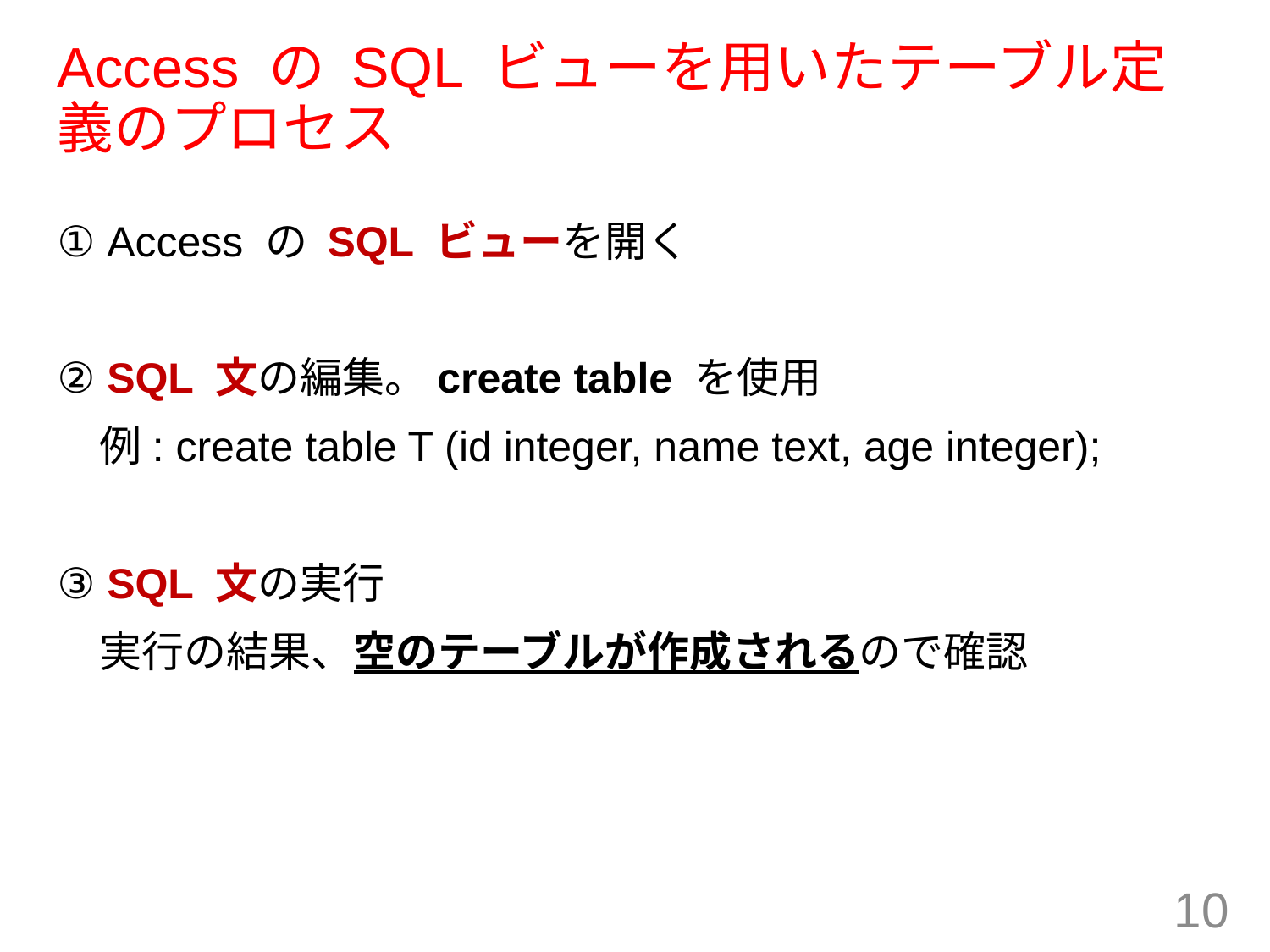

# Access の SQL ビューを用いたテーブル定義のプロセス
① Access の SQL ビューを開く

② SQL 文の編集。create table を使用
　例: create table T (id integer, name text, age integer);

③ SQL 文の実行
　実行の結果、空のテーブルが作成されるので確認
10